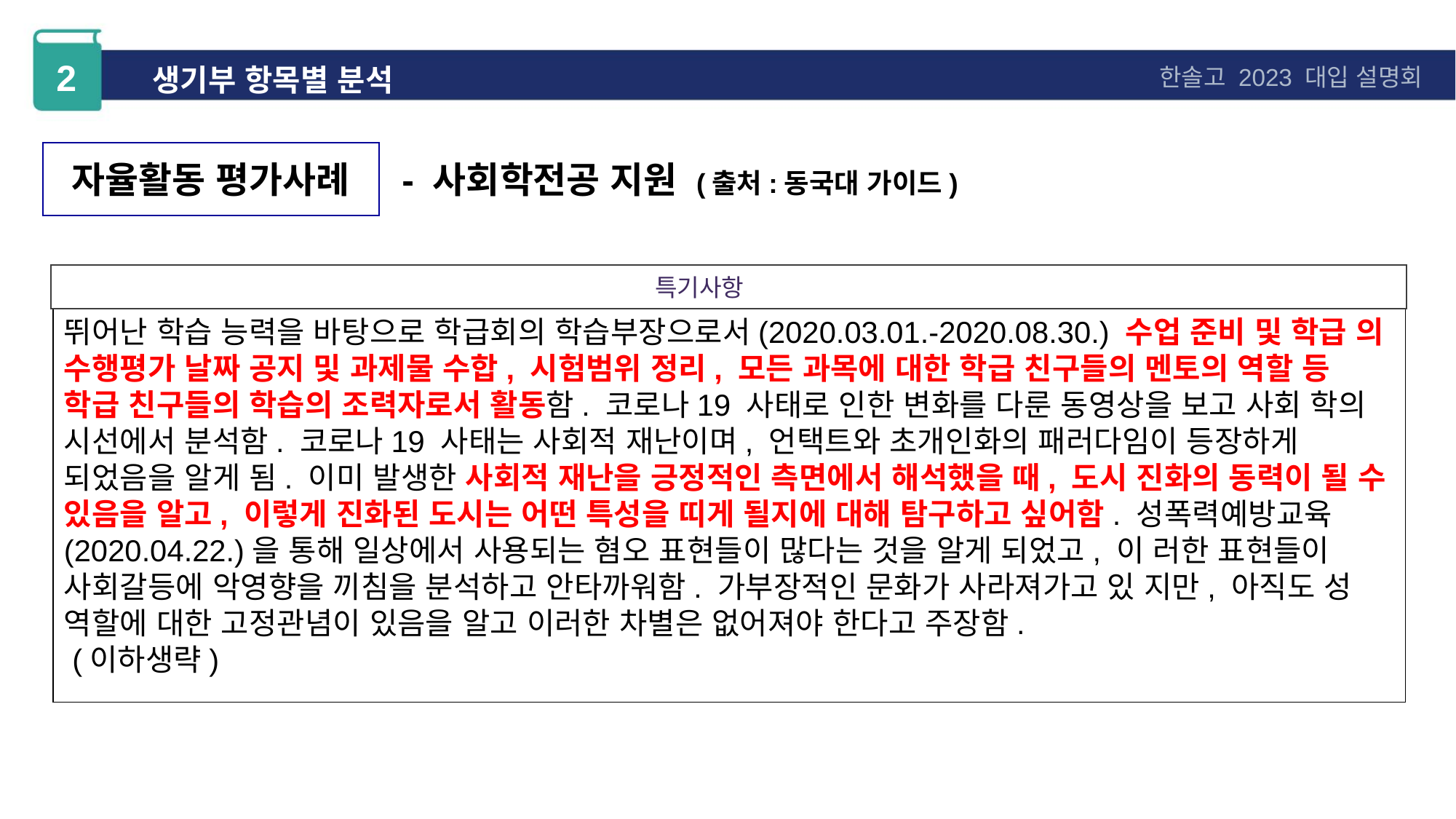

2
생기부 항목별 분석
한솔고 2023 대입 설명회
자율활동 평가사례
- 사회학전공 지원 (출처:동국대 가이드)

특기사항
뛰어난 학습 능력을 바탕으로 학급회의 학습부장으로서(2020.03.01.-2020.08.30.) 수업 준비 및 학급 의 수행평가 날짜 공지 및 과제물 수합, 시험범위 정리, 모든 과목에 대한 학급 친구들의 멘토의 역할 등 학급 친구들의 학습의 조력자로서 활동함. 코로나19 사태로 인한 변화를 다룬 동영상을 보고 사회 학의 시선에서 분석함. 코로나19 사태는 사회적 재난이며, 언택트와 초개인화의 패러다임이 등장하게 되었음을 알게 됨. 이미 발생한 사회적 재난을 긍정적인 측면에서 해석했을 때, 도시 진화의 동력이 될 수 있음을 알고, 이렇게 진화된 도시는 어떤 특성을 띠게 될지에 대해 탐구하고 싶어함. 성폭력예방교육(2020.04.22.)을 통해 일상에서 사용되는 혐오 표현들이 많다는 것을 알게 되었고, 이 러한 표현들이 사회갈등에 악영향을 끼침을 분석하고 안타까워함. 가부장적인 문화가 사라져가고 있 지만, 아직도 성 역할에 대한 고정관념이 있음을 알고 이러한 차별은 없어져야 한다고 주장함.
 (이하생략)